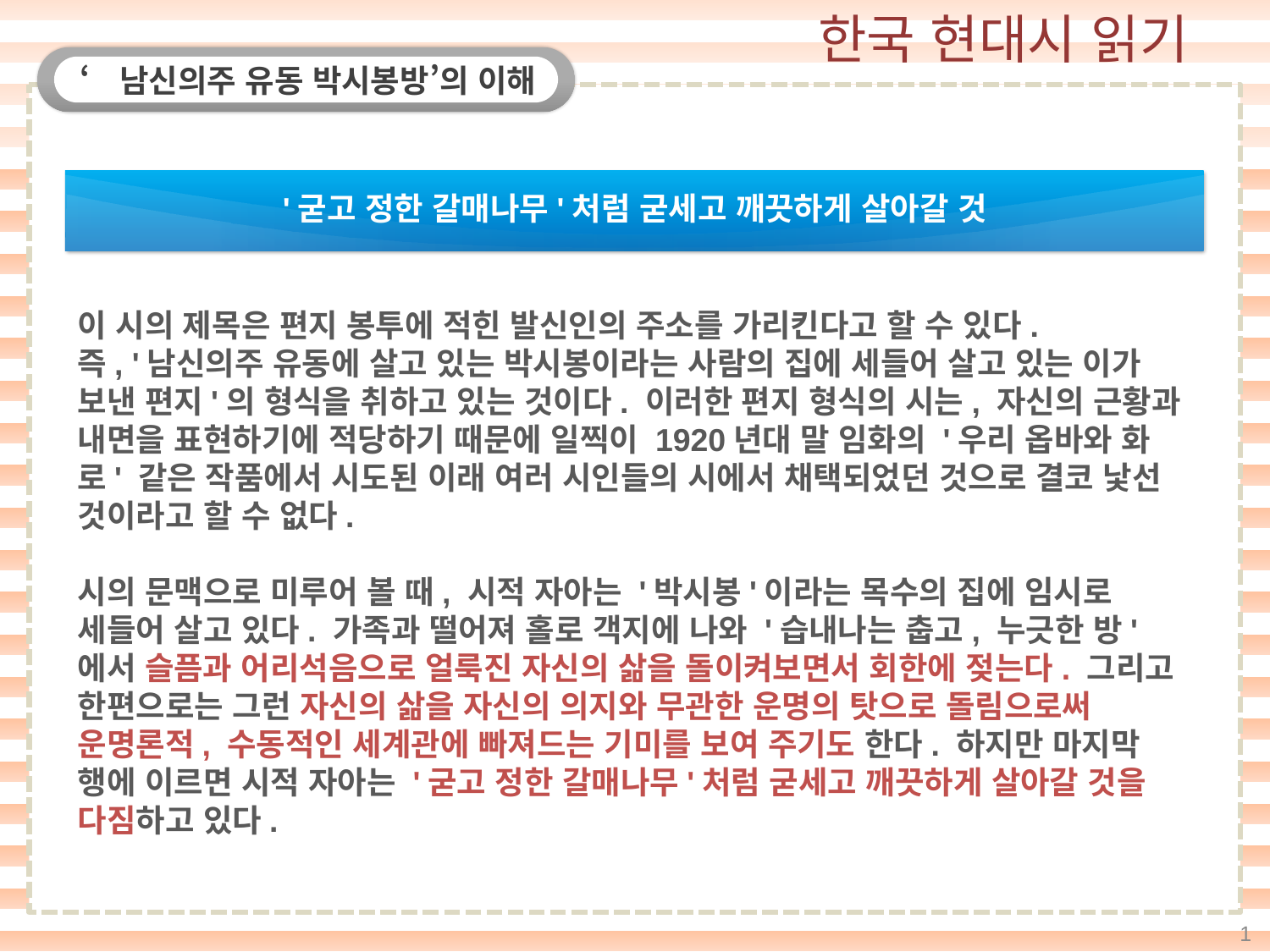

‘남신의주 유동 박시봉방’의 이해

'굳고 정한 갈매나무'처럼 굳세고 깨끗하게 살아갈 것
이 시의 제목은 편지 봉투에 적힌 발신인의 주소를 가리킨다고 할 수 있다.
즉, '남신의주 유동에 살고 있는 박시봉이라는 사람의 집에 세들어 살고 있는 이가 보낸 편지'의 형식을 취하고 있는 것이다. 이러한 편지 형식의 시는, 자신의 근황과 내면을 표현하기에 적당하기 때문에 일찍이 1920년대 말 임화의 '우리 옵바와 화로' 같은 작품에서 시도된 이래 여러 시인들의 시에서 채택되었던 것으로 결코 낯선 것이라고 할 수 없다.

시의 문맥으로 미루어 볼 때, 시적 자아는 '박시봉'이라는 목수의 집에 임시로 세들어 살고 있다. 가족과 떨어져 홀로 객지에 나와 '습내나는 춥고, 누긋한 방'에서 슬픔과 어리석음으로 얼룩진 자신의 삶을 돌이켜보면서 회한에 젖는다. 그리고 한편으로는 그런 자신의 삶을 자신의 의지와 무관한 운명의 탓으로 돌림으로써 운명론적, 수동적인 세계관에 빠져드는 기미를 보여 주기도 한다. 하지만 마지막 행에 이르면 시적 자아는 '굳고 정한 갈매나무'처럼 굳세고 깨끗하게 살아갈 것을 다짐하고 있다.
1